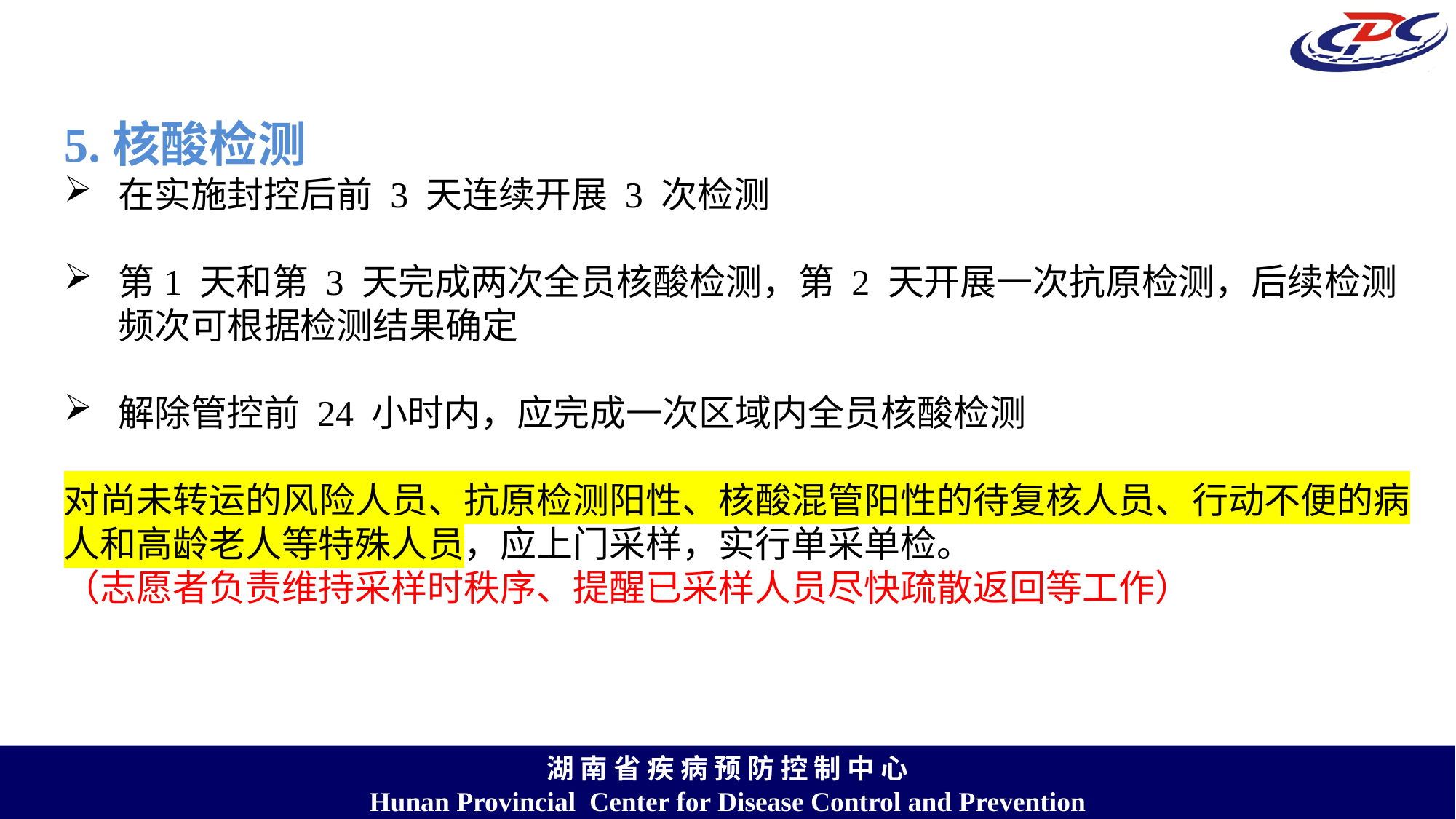

5.核酸检测
在实施封控后前 3 天连续开展 3 次检测

第1 天和第 3 天完成两次全员核酸检测，第 2 天开展一次抗原检测，后续检测频次可根据检测结果确定

解除管控前 24 小时内，应完成一次区域内全员核酸检测

对尚未转运的风险人员、抗原检测阳性、核酸混管阳性的待复核人员、行动不便的病人和高龄老人等特殊人员，应上门采样，实行单采单检。
（志愿者负责维持采样时秩序、提醒已采样人员尽快疏散返回等工作）